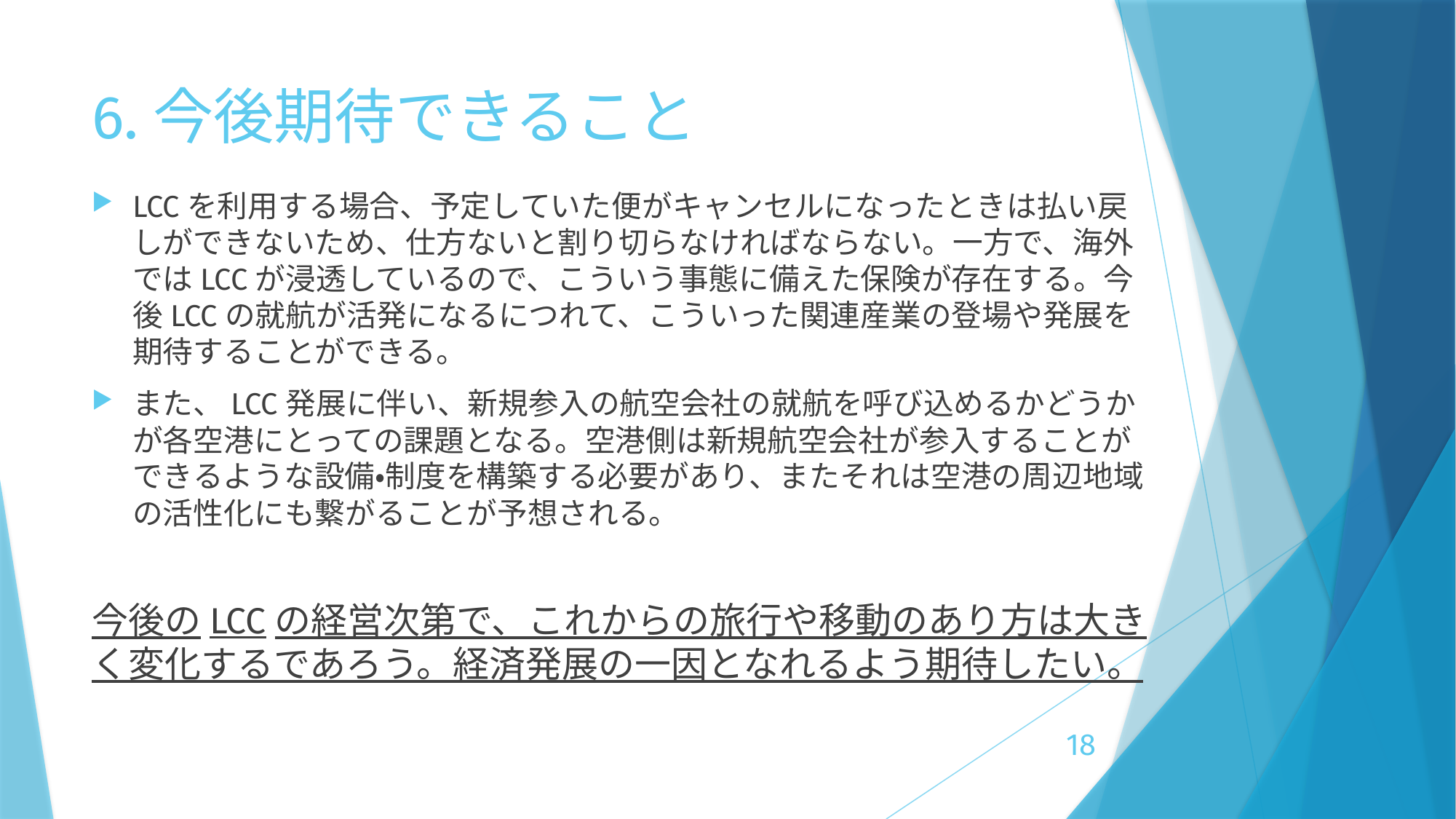

# 6.今後期待できること
LCCを利用する場合、予定していた便がキャンセルになったときは払い戻しができないため、仕方ないと割り切らなければならない。一方で、海外ではLCCが浸透しているので、こういう事態に備えた保険が存在する。今後LCCの就航が活発になるにつれて、こういった関連産業の登場や発展を期待することができる。
また、LCC発展に伴い、新規参入の航空会社の就航を呼び込めるかどうかが各空港にとっての課題となる。空港側は新規航空会社が参入することができるような設備・制度を構築する必要があり、またそれは空港の周辺地域の活性化にも繋がることが予想される。

今後のLCCの経営次第で、これからの旅行や移動のあり方は大きく変化するであろう。経済発展の一因となれるよう期待したい。

18